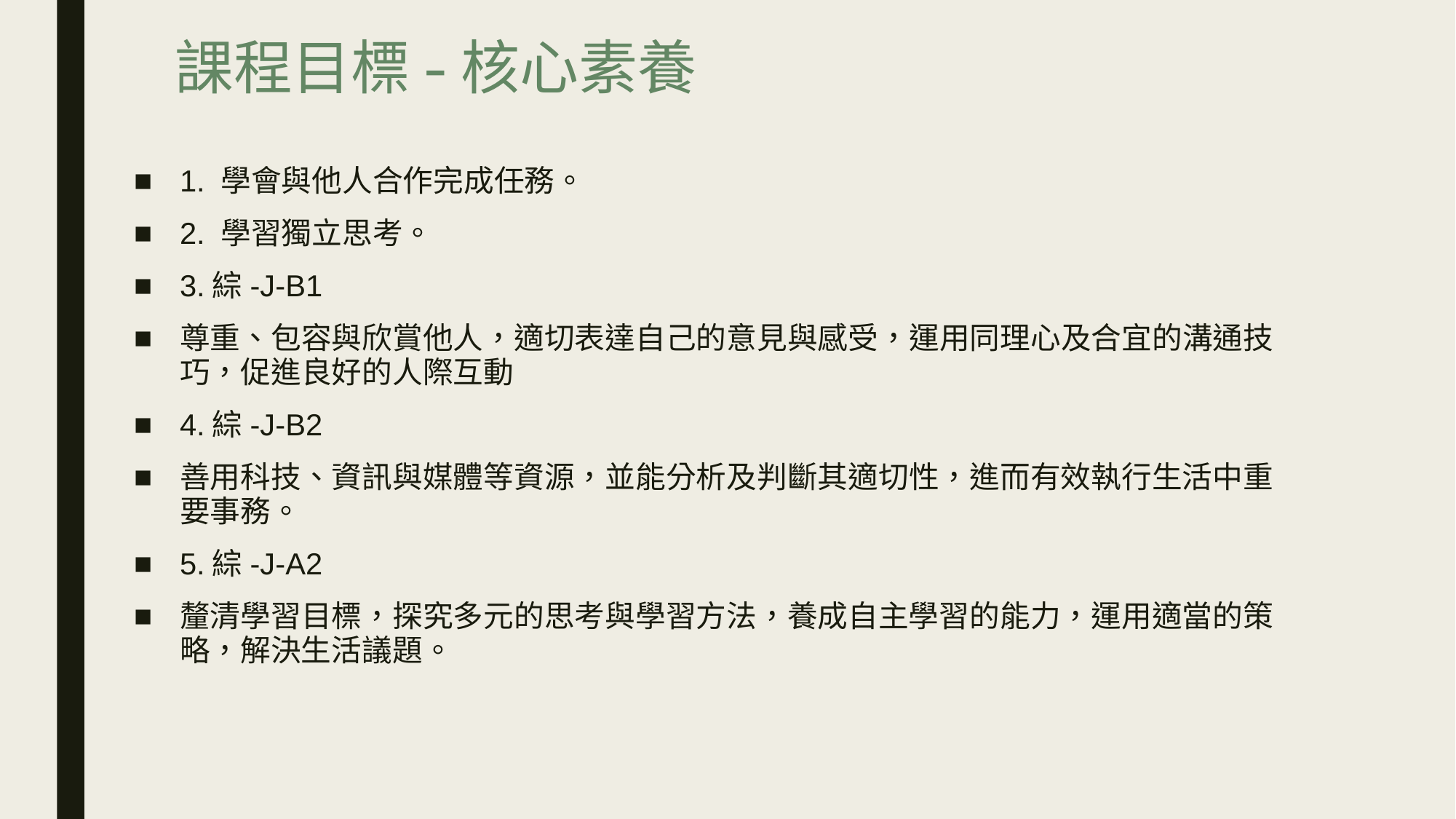

# 課程目標-核心素養
1. 學會與他人合作完成任務。
2. 學習獨立思考。
3.綜-J-B1
尊重、包容與欣賞他人，適切表達自己的意見與感受，運用同理心及合宜的溝通技巧，促進良好的人際互動
4.綜-J-B2
善用科技、資訊與媒體等資源，並能分析及判斷其適切性，進而有效執行生活中重要事務。
5.綜-J-A2
釐清學習目標，探究多元的思考與學習方法，養成自主學習的能力，運用適當的策略，解決生活議題。